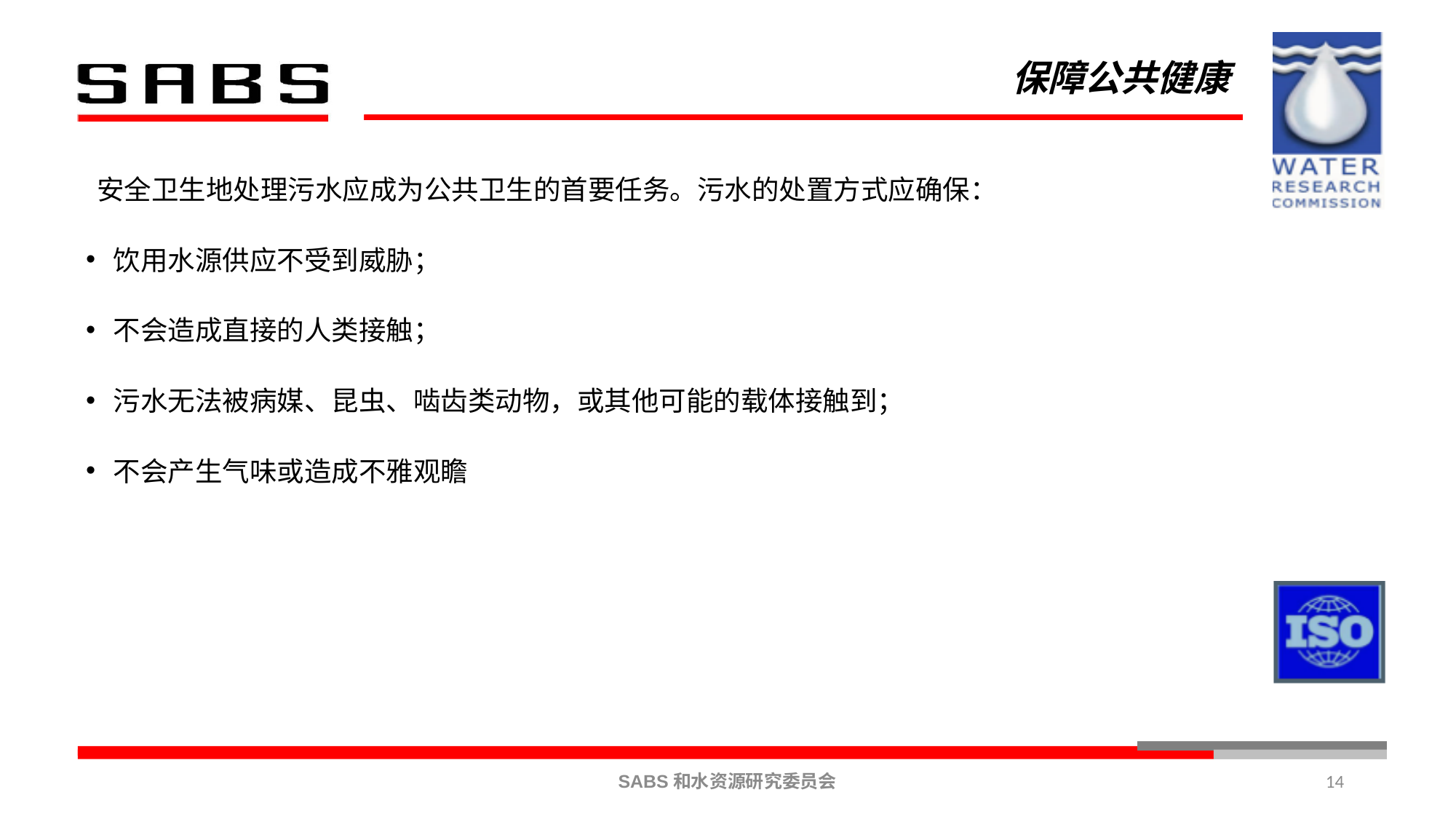

# 保障公共健康

安全卫生地处理污水应成为公共卫生的首要任务。污水的处置方式应确保：
饮用水源供应不受到威胁；
不会造成直接的人类接触；
污水无法被病媒、昆虫、啮齿类动物，或其他可能的载体接触到；
不会产生气味或造成不雅观瞻

14